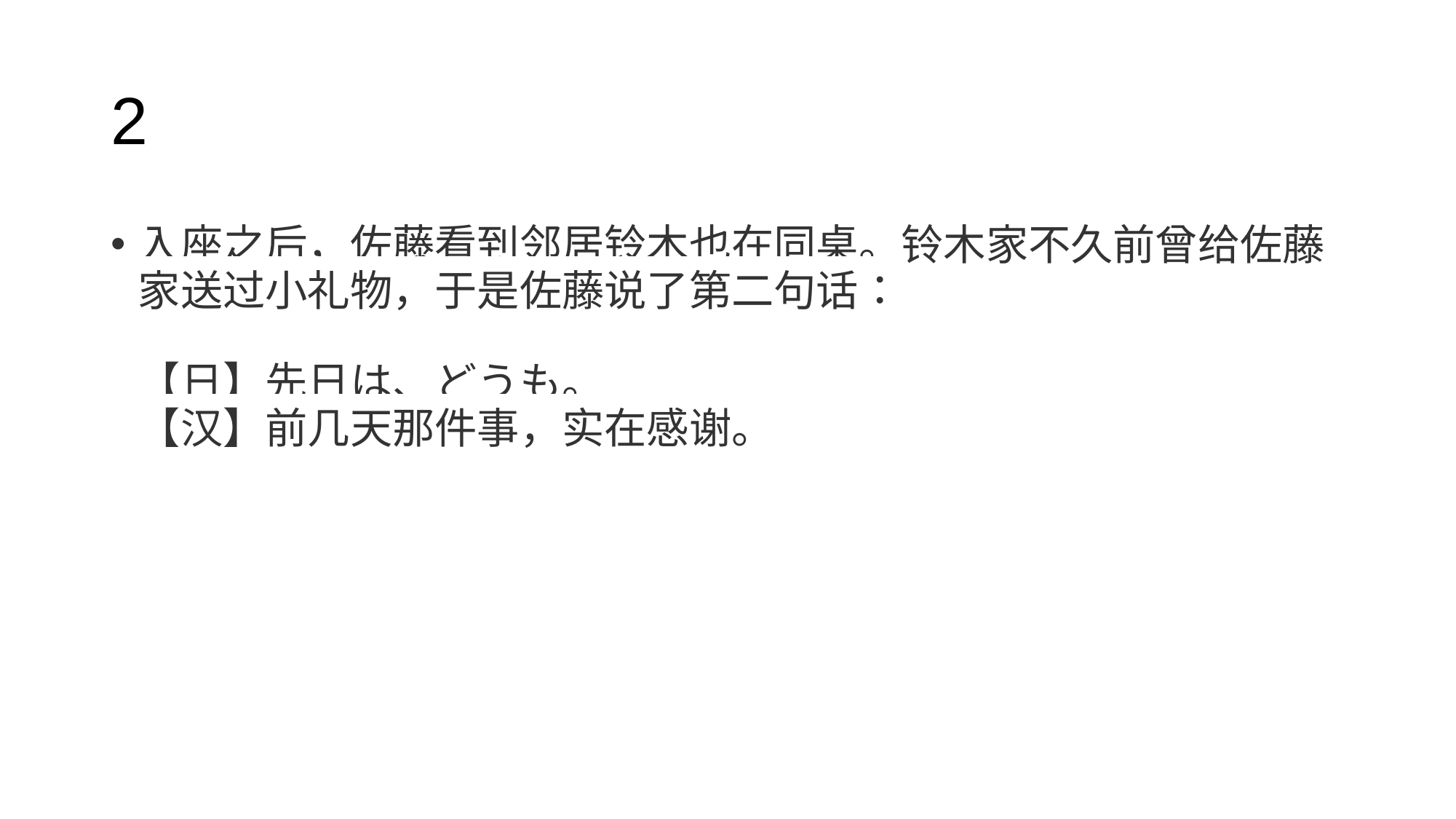

# 2
入座之后，佐藤看到邻居铃木也在同桌。铃木家不久前曾给佐藤家送过小礼物，于是佐藤说了第二句话：
【日】先日は、どうも。
【汉】前几天那件事，实在感谢。